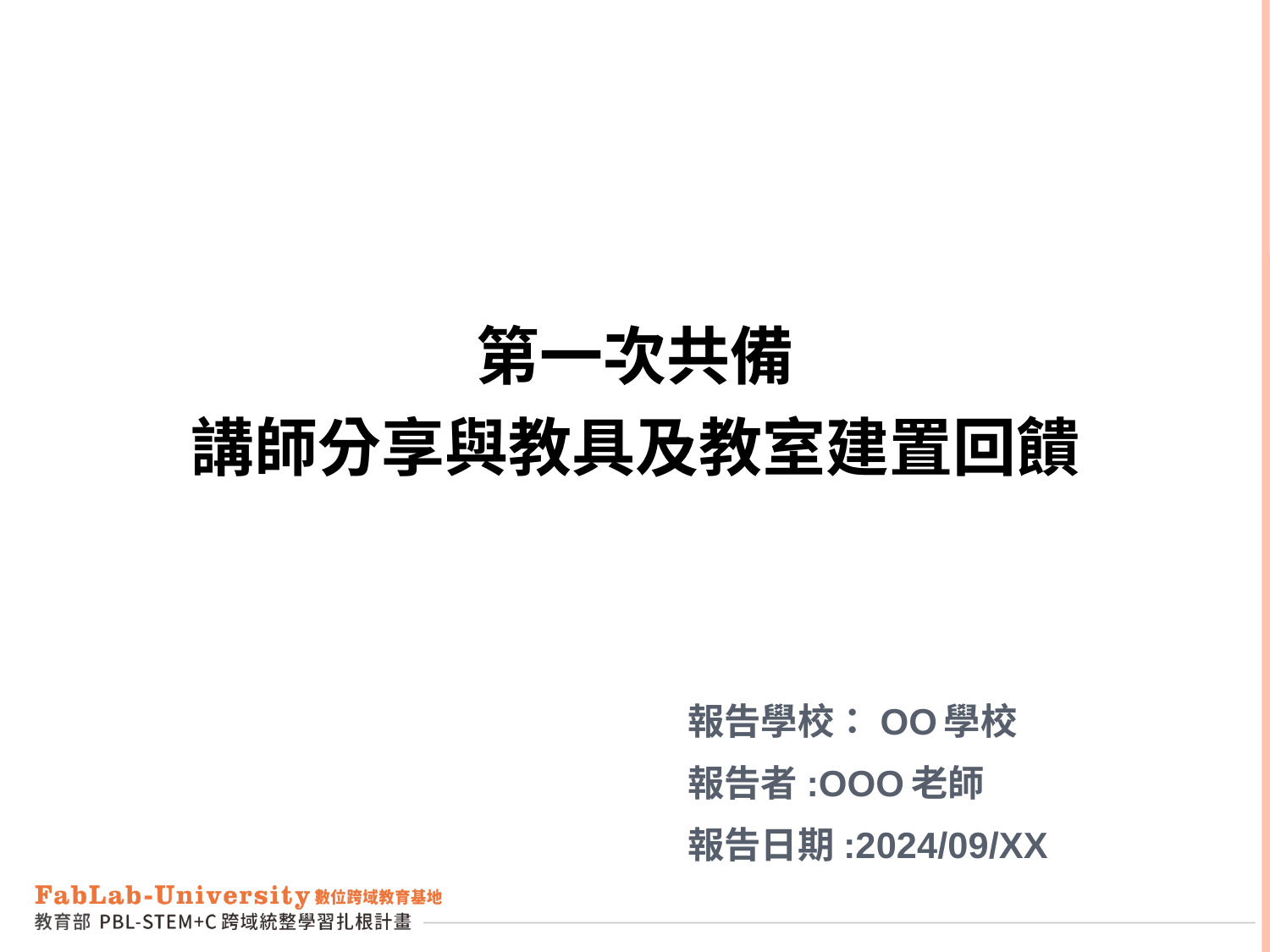

# 第一次共備 講師分享與教具及教室建置回饋
報告學校：OO學校
報告者:OOO老師
報告日期:2024/09/XX